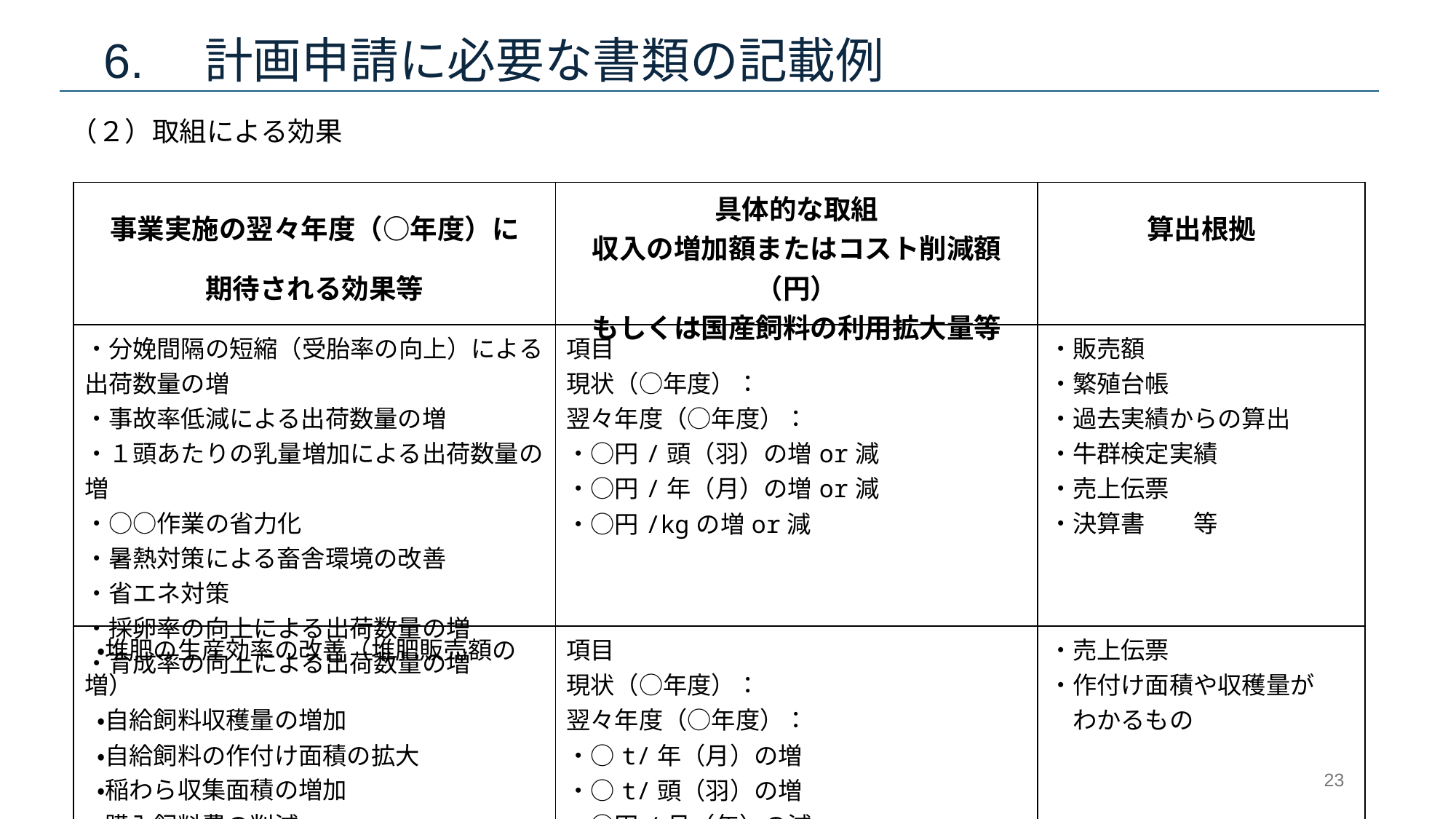

# 6.　計画申請に必要な書類の記載例

（２）取組による効果
| 事業実施の翌々年度（○年度）に 期待される効果等 | 具体的な取組 収入の増加額またはコスト削減額（円） もしくは国産飼料の利用拡大量等 | 算出根拠 |
| --- | --- | --- |
| ・分娩間隔の短縮（受胎率の向上）による出荷数量の増 ・事故率低減による出荷数量の増 ・１頭あたりの乳量増加による出荷数量の増 ・○○作業の省力化 ・暑熱対策による畜舎環境の改善 ・省エネ対策 ・採卵率の向上による出荷数量の増 ・育成率の向上による出荷数量の増 | 項目 現状（○年度）： 翌々年度（○年度）： ・○円/頭（羽）の増or減 ・○円/年（月）の増or減 ・○円/kgの増or減 | ・販売額 ・繁殖台帳 ・過去実績からの算出 ・牛群検定実績 ・売上伝票 ・決算書　　等 |
| ・堆肥の生産効率の改善（堆肥販売額の増） ・自給飼料収穫量の増加 ・自給飼料の作付け面積の拡大 ・稲わら収集面積の増加 ・購入飼料費の削減 | 項目 現状（○年度）： 翌々年度（○年度）： ・○t/年（月）の増 ・○t/頭（羽）の増 ・○円/月（年）の減 ・○円/頭の減 | ・売上伝票 ・作付け面積や収穫量が 　わかるもの |
23